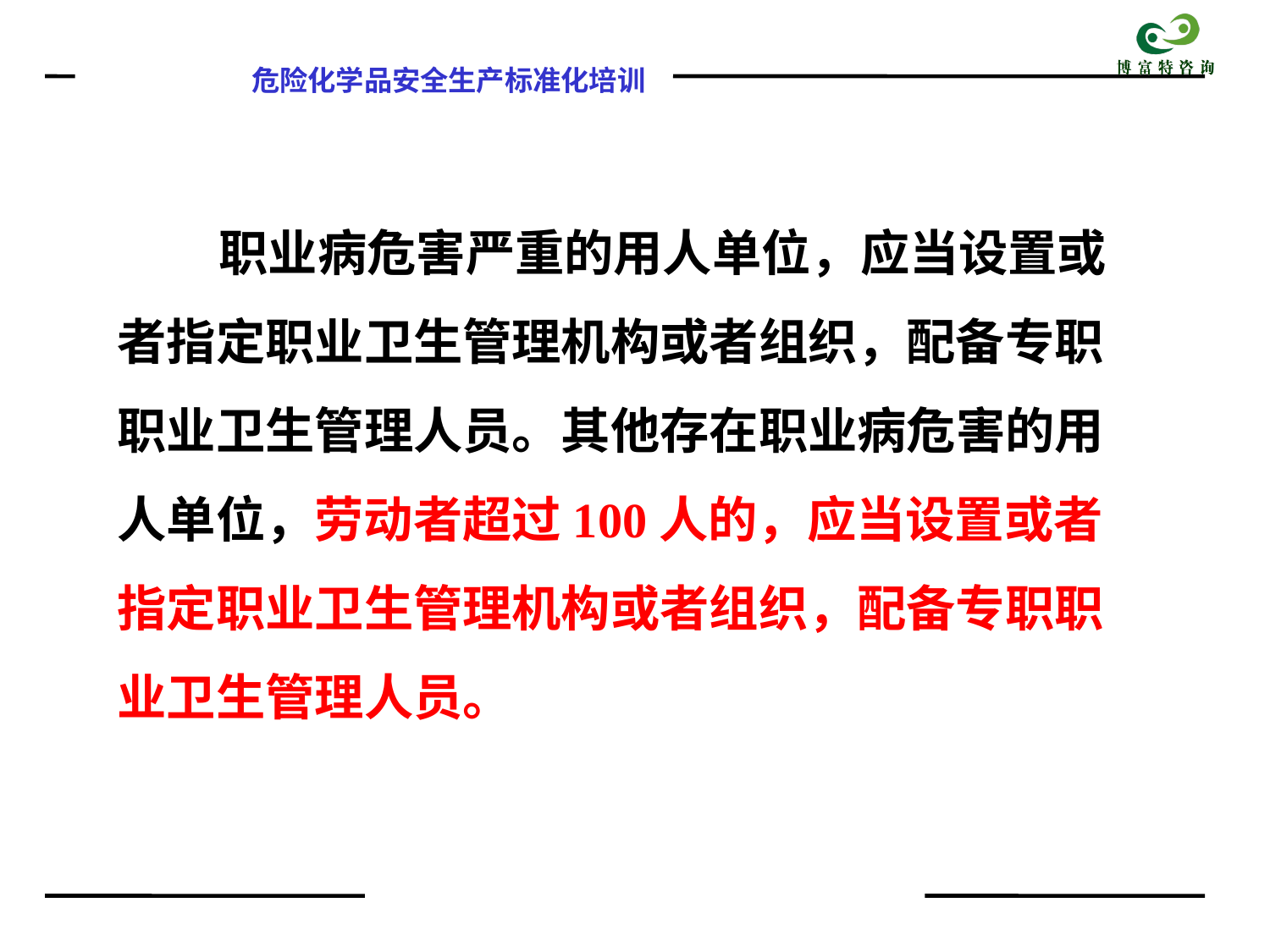

职业病危害严重的用人单位，应当设置或者指定职业卫生管理机构或者组织，配备专职职业卫生管理人员。其他存在职业病危害的用人单位，劳动者超过100人的，应当设置或者指定职业卫生管理机构或者组织，配备专职职业卫生管理人员。